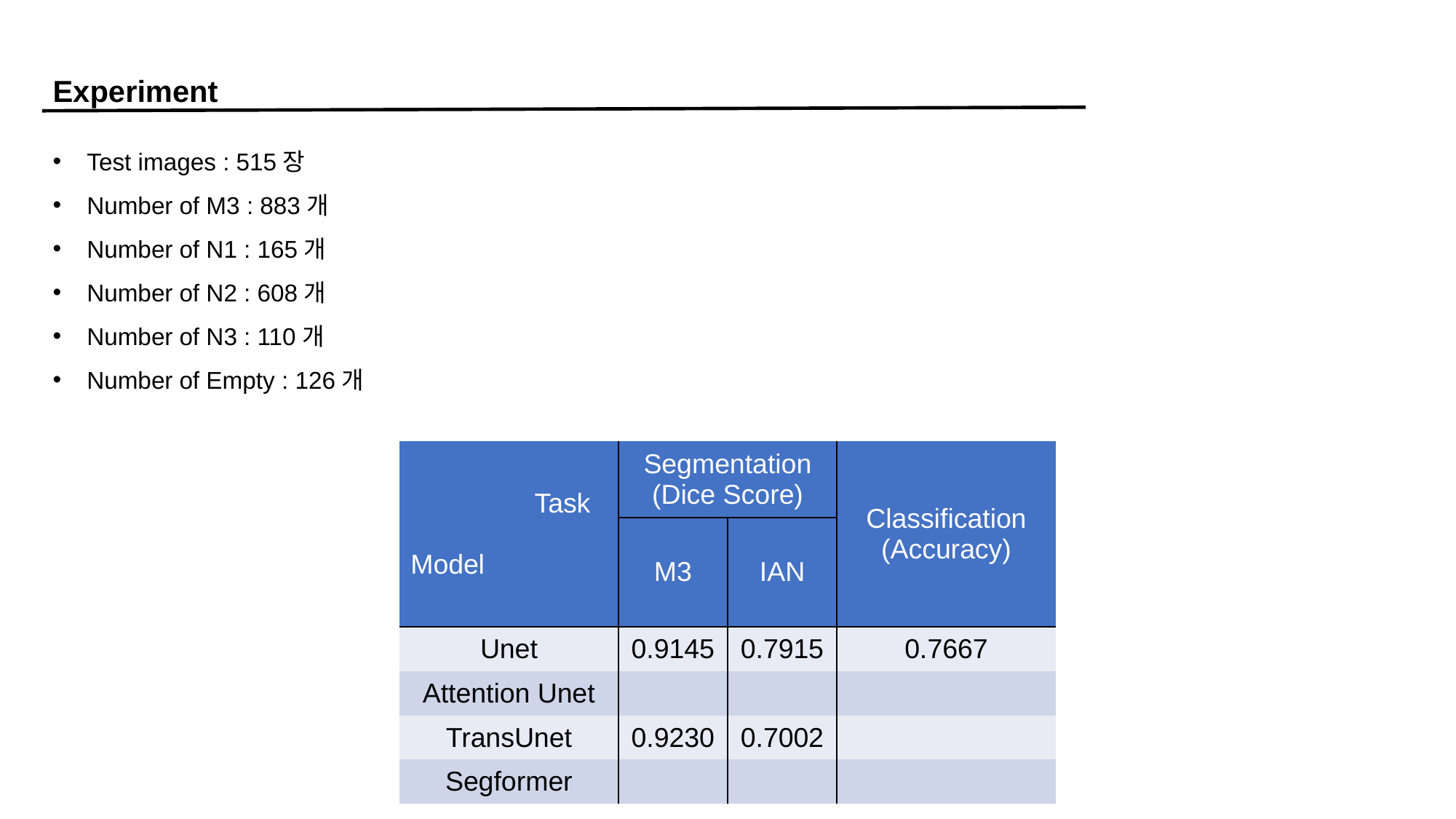

Experiment
Test images : 515장
Number of M3 : 883개
Number of N1 : 165개
Number of N2 : 608개
Number of N3 : 110개
Number of Empty : 126개

| Task Model | Segmentation (Dice Score) |  | Classification (Accuracy) |
| --- | --- | --- | --- |
|  | M3 | IAN |  |
| Unet | 0.9145 | 0.7915 | 0.7667 |
| Attention Unet |  |  |  |
| TransUnet | 0.9230 | 0.7002 |  |
| Segformer |  |  |  |